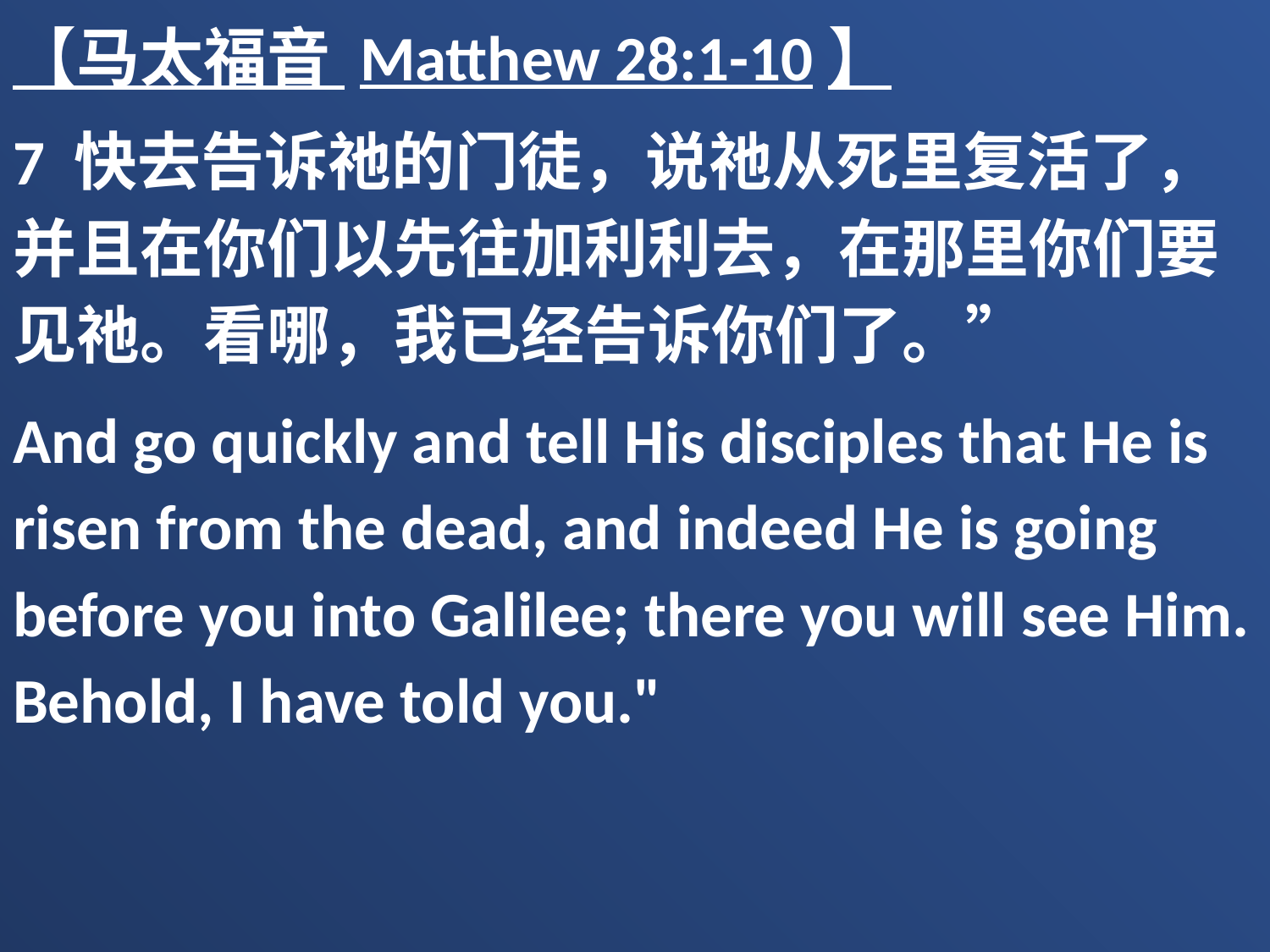

【马太福音 Matthew 28:1-10】
7 快去告诉祂的门徒，说祂从死里复活了，并且在你们以先往加利利去，在那里你们要见祂。看哪，我已经告诉你们了。”
And go quickly and tell His disciples that He is risen from the dead, and indeed He is going before you into Galilee; there you will see Him. Behold, I have told you."